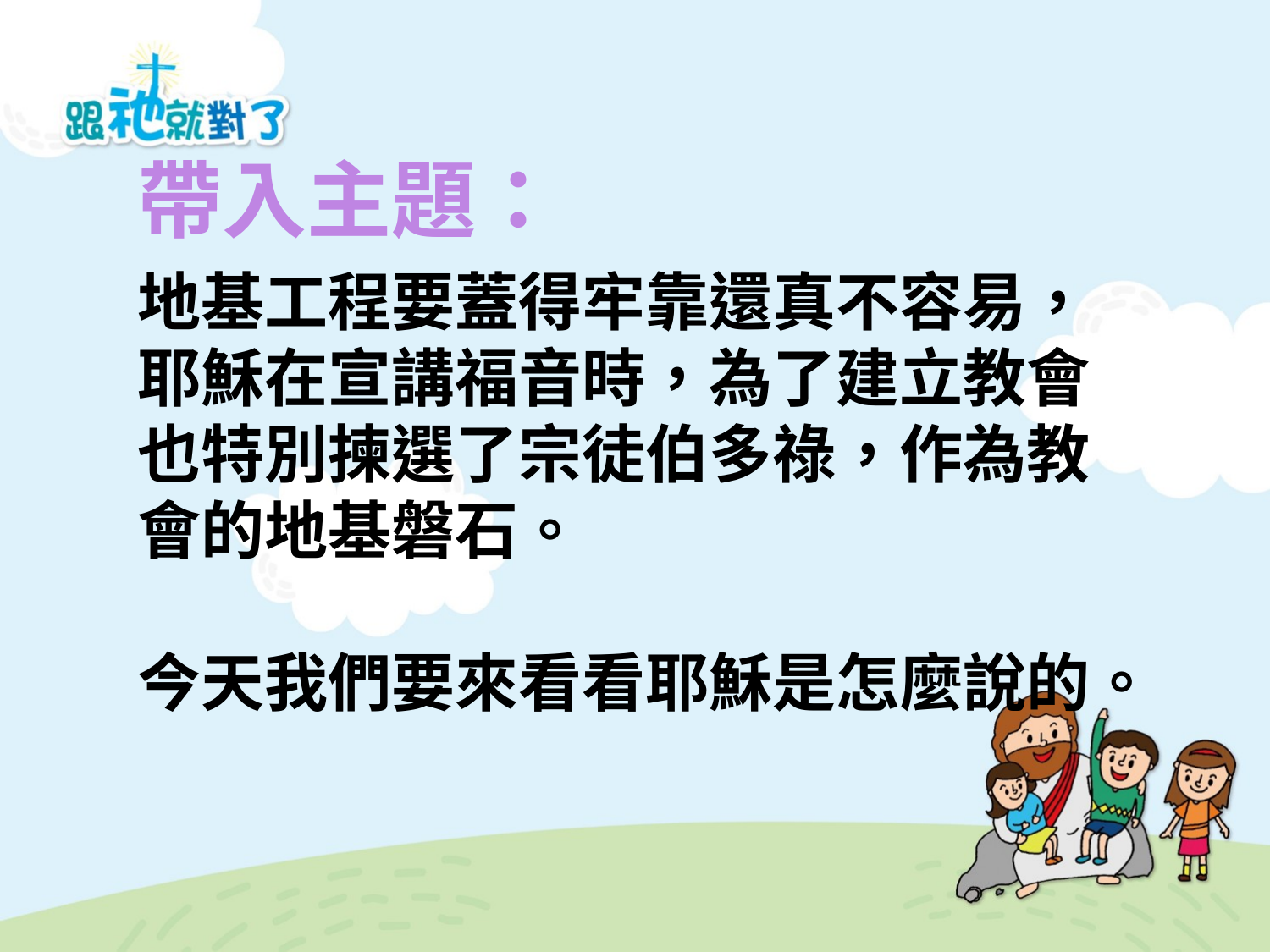

帶入主題：
地基工程要蓋得牢靠還真不容易，耶穌在宣講福音時，為了建立教會也特別揀選了宗徒伯多祿，作為教會的地基磐石。

今天我們要來看看耶穌是怎麼說的。